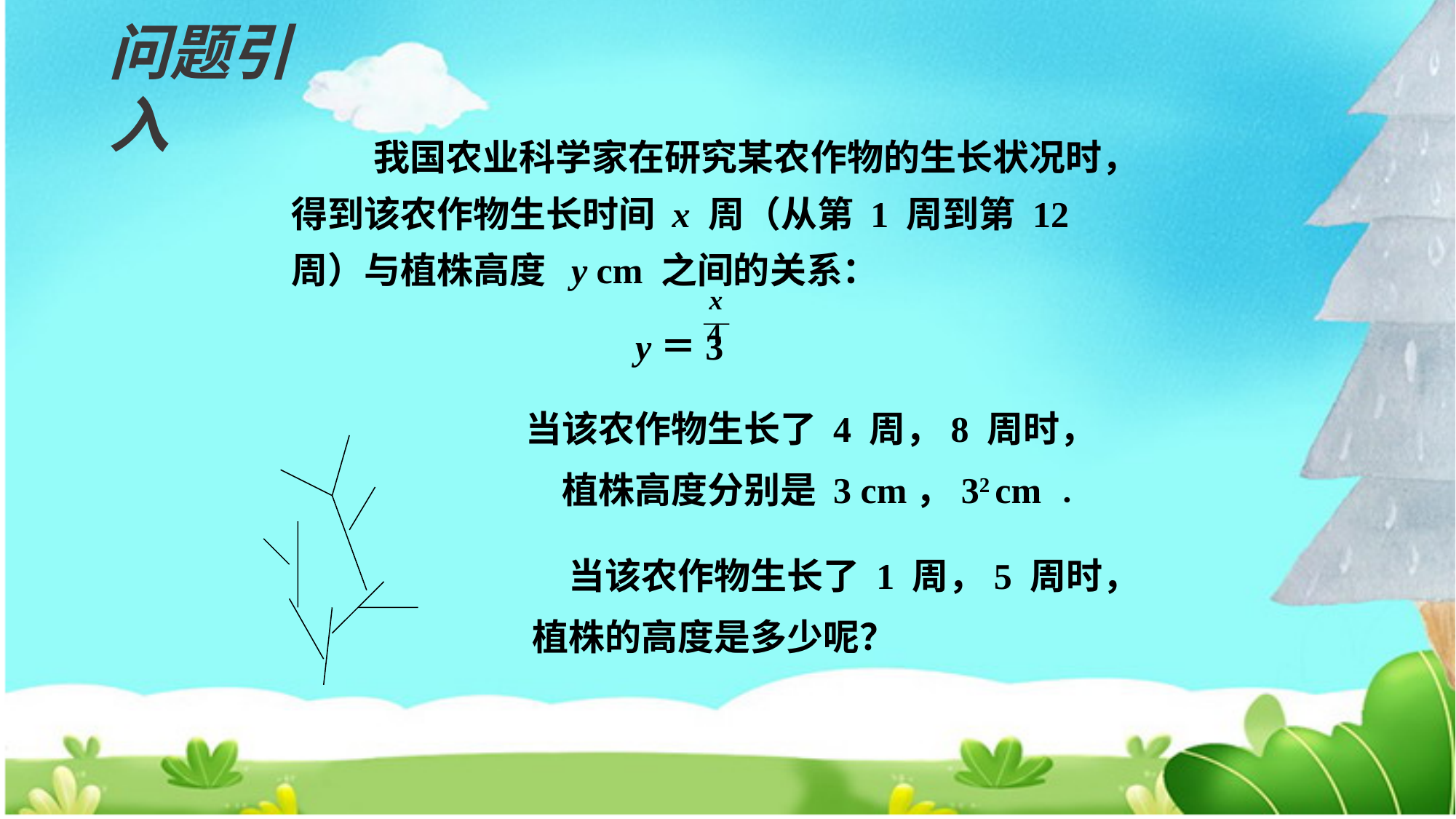

问题引入
         我国农业科学家在研究某农作物的生长状况时，得到该农作物生长时间 x 周（从第 1 周到第 12 周）与植株高度  y cm 之间的关系：
x
4

y＝3
当该农作物生长了 4 周，8 周时，
　植株高度分别是 3 cm，32 cm ．

　当该农作物生长了 1 周，5 周时，植株的高度是多少呢？